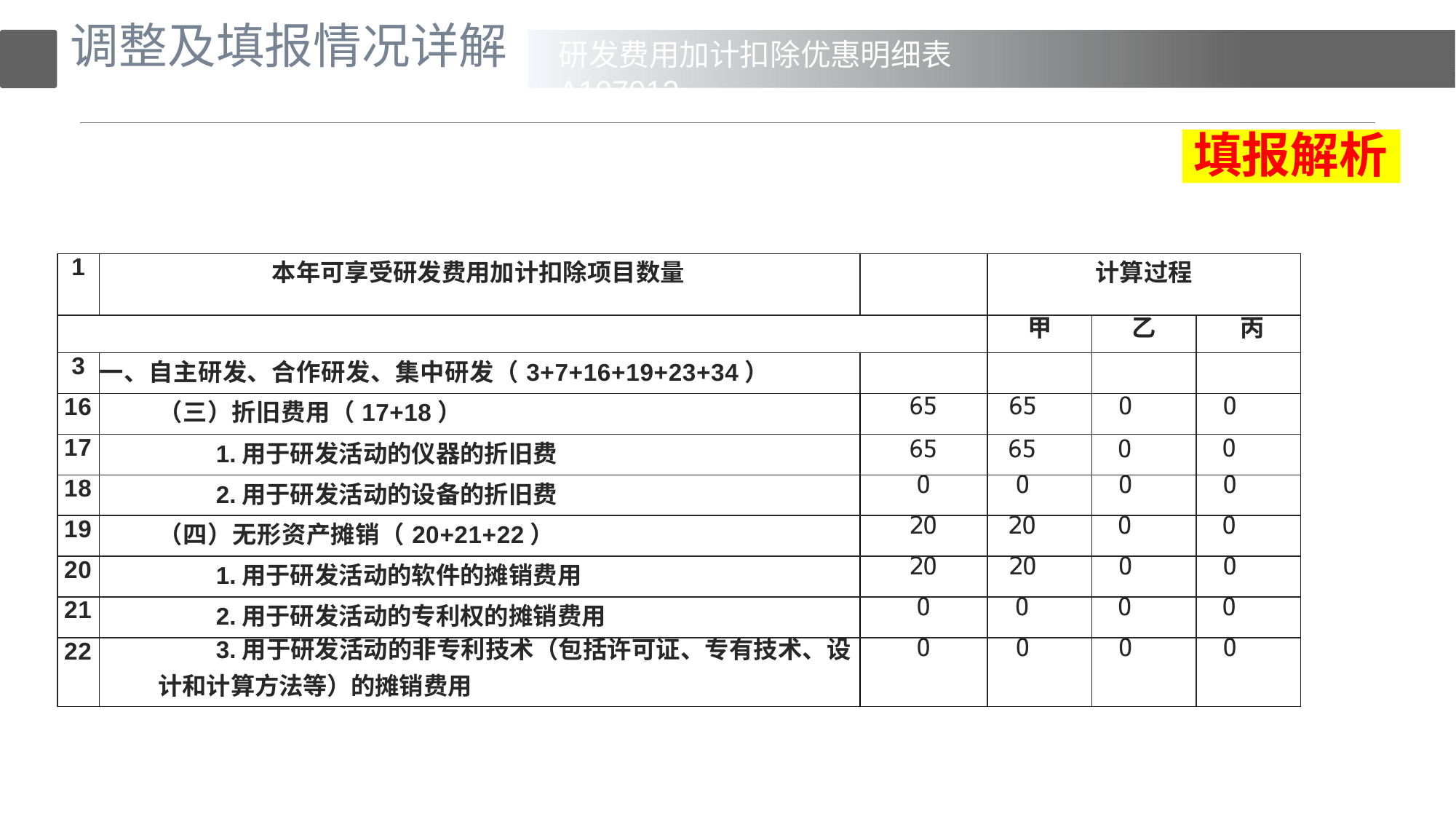

# 调整及填报情况详解

研发费用加计扣除优惠明细表A107012
填报解析
| 1 | 本年可享受研发费用加计扣除项目数量 |  | 计算过程 |  |  |
| --- | --- | --- | --- | --- | --- |
|  |  |  | 甲 | 乙 | 丙 |
| 3 | 一、自主研发、合作研发、集中研发（3+7+16+19+23+34） |  |  |  |  |
| 16 | （三）折旧费用（17+18） | 65 | 65 | 0 | 0 |
| 17 | 1.用于研发活动的仪器的折旧费 | 65 | 65 | 0 | 0 |
| 18 | 2.用于研发活动的设备的折旧费 | 0 | 0 | 0 | 0 |
| 19 | （四）无形资产摊销（20+21+22） | 20 | 20 | 0 | 0 |
| 20 | 1.用于研发活动的软件的摊销费用 | 20 | 20 | 0 | 0 |
| 21 | 2.用于研发活动的专利权的摊销费用 | 0 | 0 | 0 | 0 |
| 22 | 3.用于研发活动的非专利技术（包括许可证、专有技术、设 计和计算方法等）的摊销费用 | 0 | 0 | 0 | 0 |